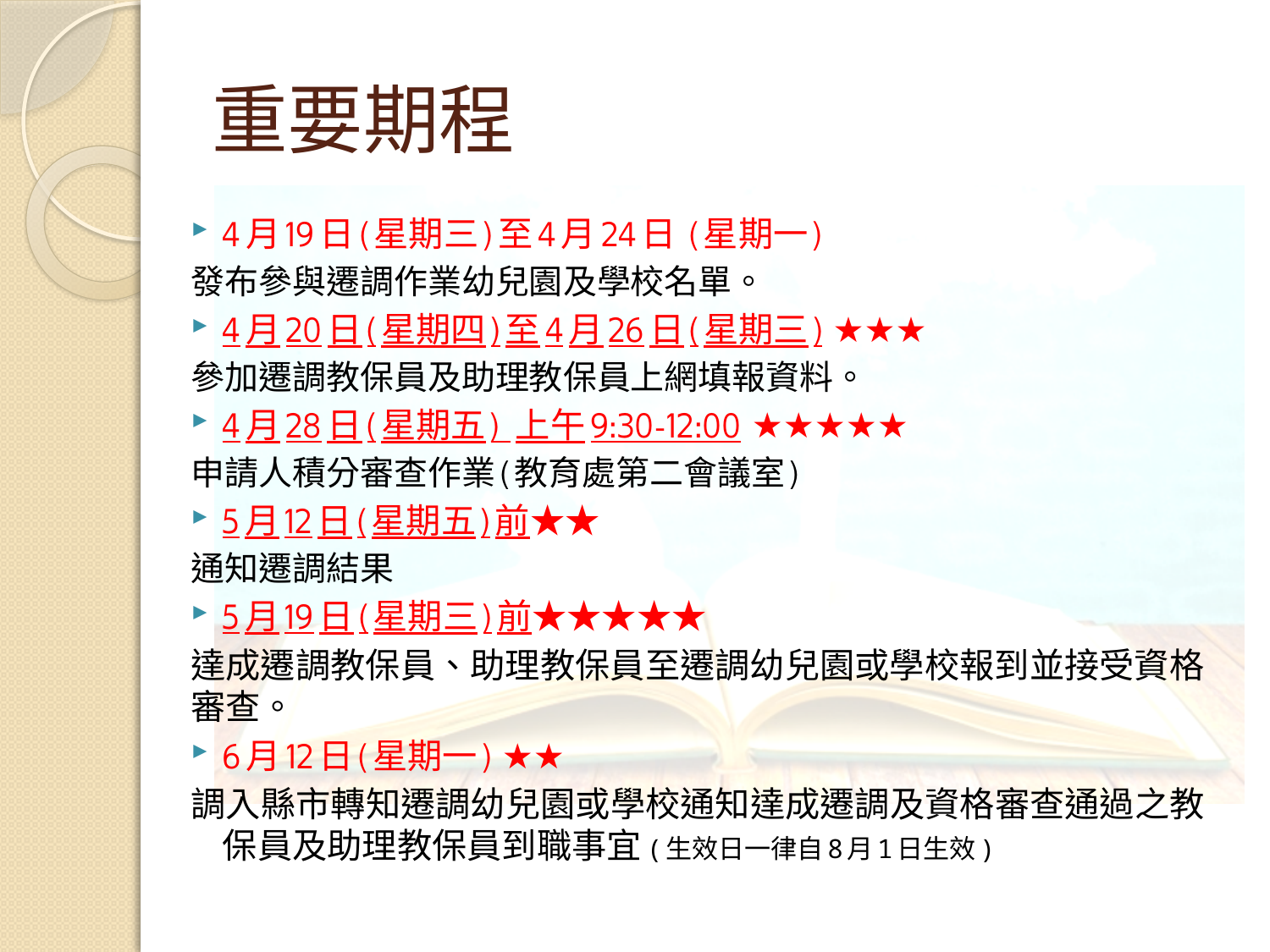

# 重要期程
4月19日(星期三)至4月24日 (星期一)
發布參與遷調作業幼兒園及學校名單。
4月20日(星期四)至4月26日(星期三) ★★★
參加遷調教保員及助理教保員上網填報資料。
4月28日(星期五) 上午9:30-12:00 ★★★★★
申請人積分審查作業(教育處第二會議室)
5月12日(星期五)前★★
通知遷調結果
5月19日(星期三)前★★★★★
達成遷調教保員、助理教保員至遷調幼兒園或學校報到並接受資格審查。
6月12日(星期一) ★★
調入縣市轉知遷調幼兒園或學校通知達成遷調及資格審查通過之教保員及助理教保員到職事宜(生效日一律自8月1日生效)